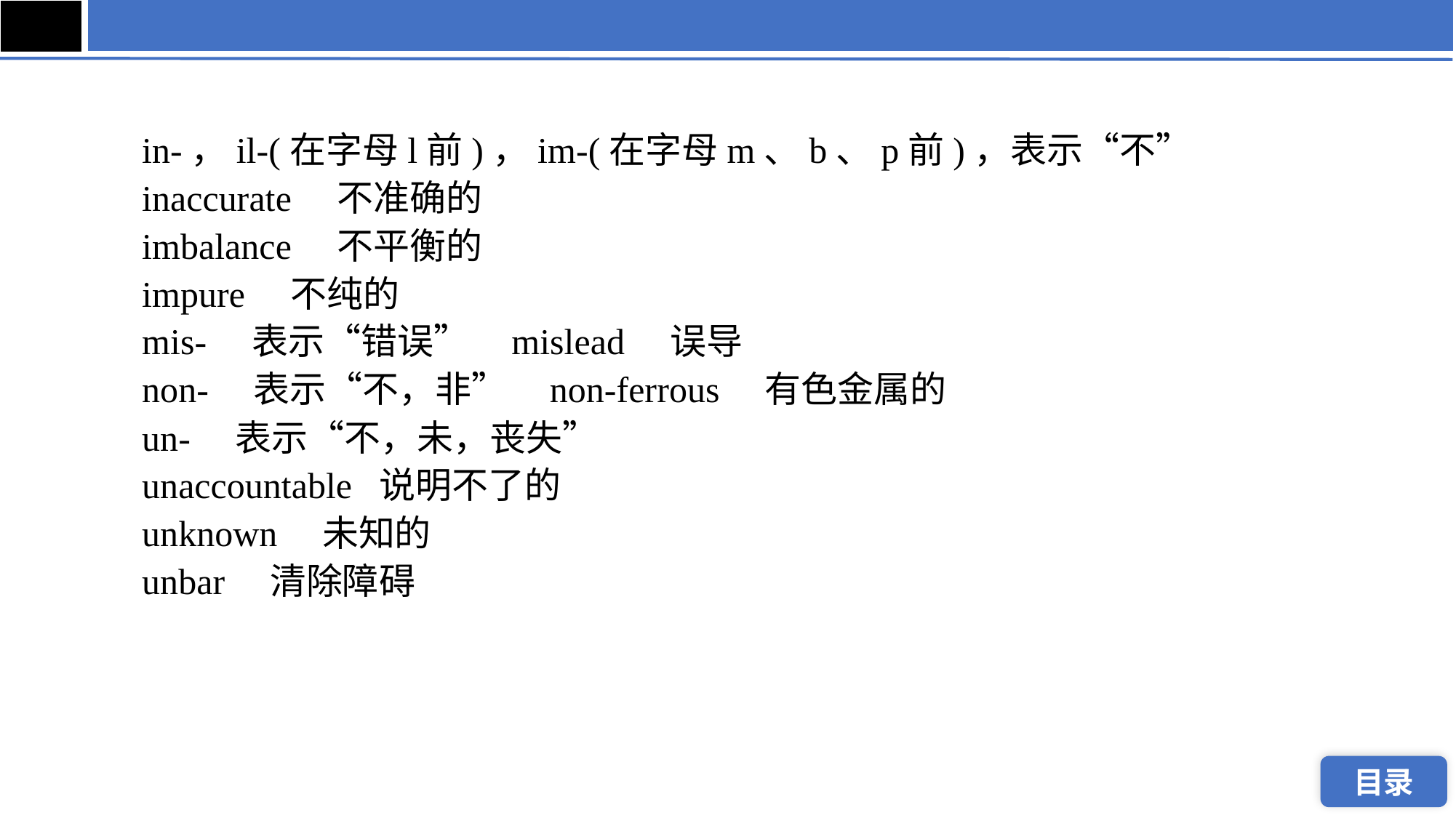

in-，il-(在字母l前)，im-(在字母m、b、p前)，表示“不”
      inaccurate    不准确的
      imbalance    不平衡的
      impure    不纯的
      mis-    表示“错误”    mislead    误导
      non-    表示“不，非”    non-ferrous    有色金属的
      un-    表示“不，未，丧失”
      unaccountable  说明不了的
      unknown    未知的
      unbar    清除障碍